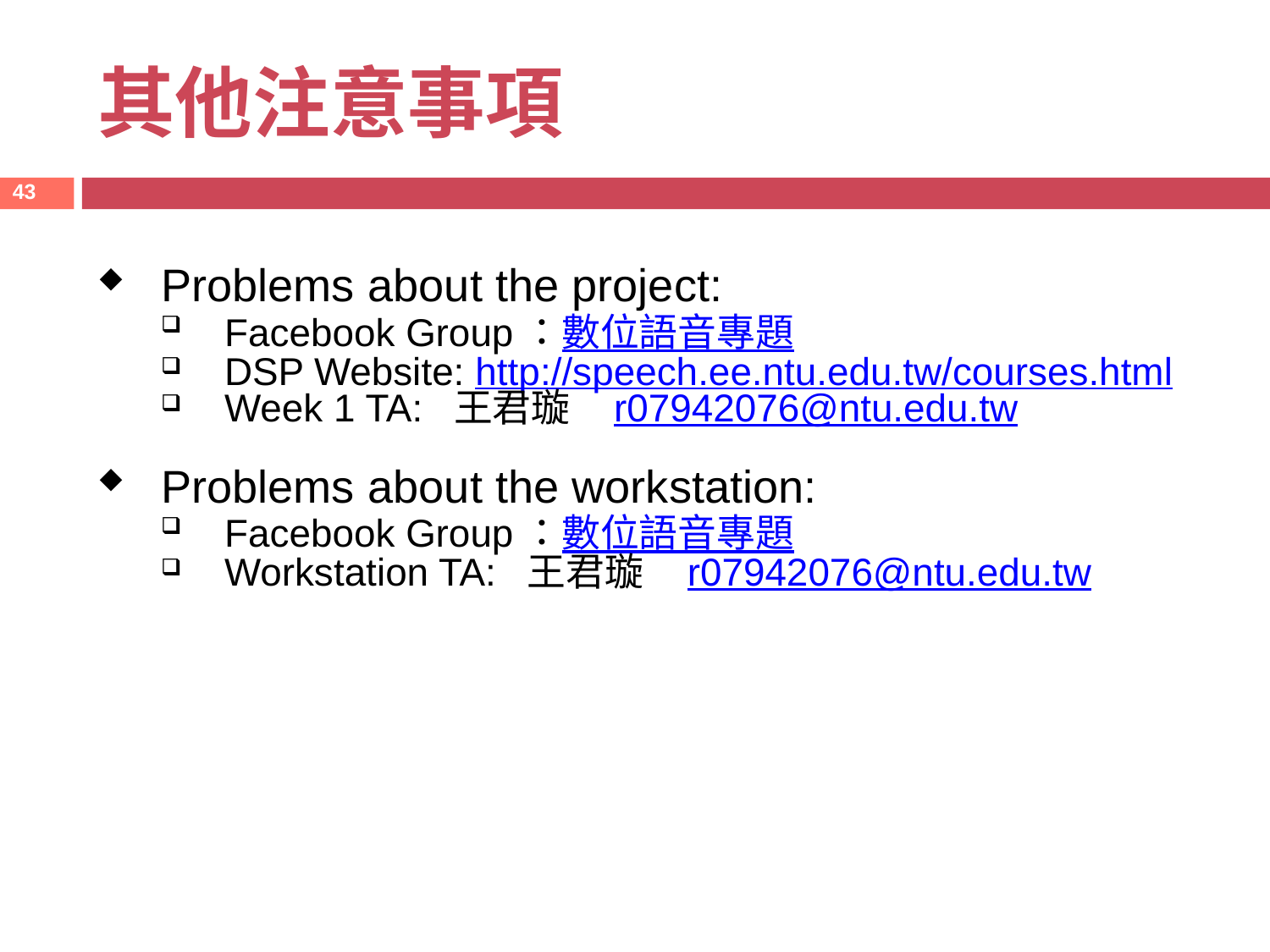

其他注意事項
43

Problems about the project:
Facebook Group：數位語音專題
DSP Website: http://speech.ee.ntu.edu.tw/courses.html
Week 1 TA:  王君璇    r07942076@ntu.edu.tw

Problems about the workstation:
Facebook Group：數位語音專題
Workstation TA:  王君璇    r07942076@ntu.edu.tw